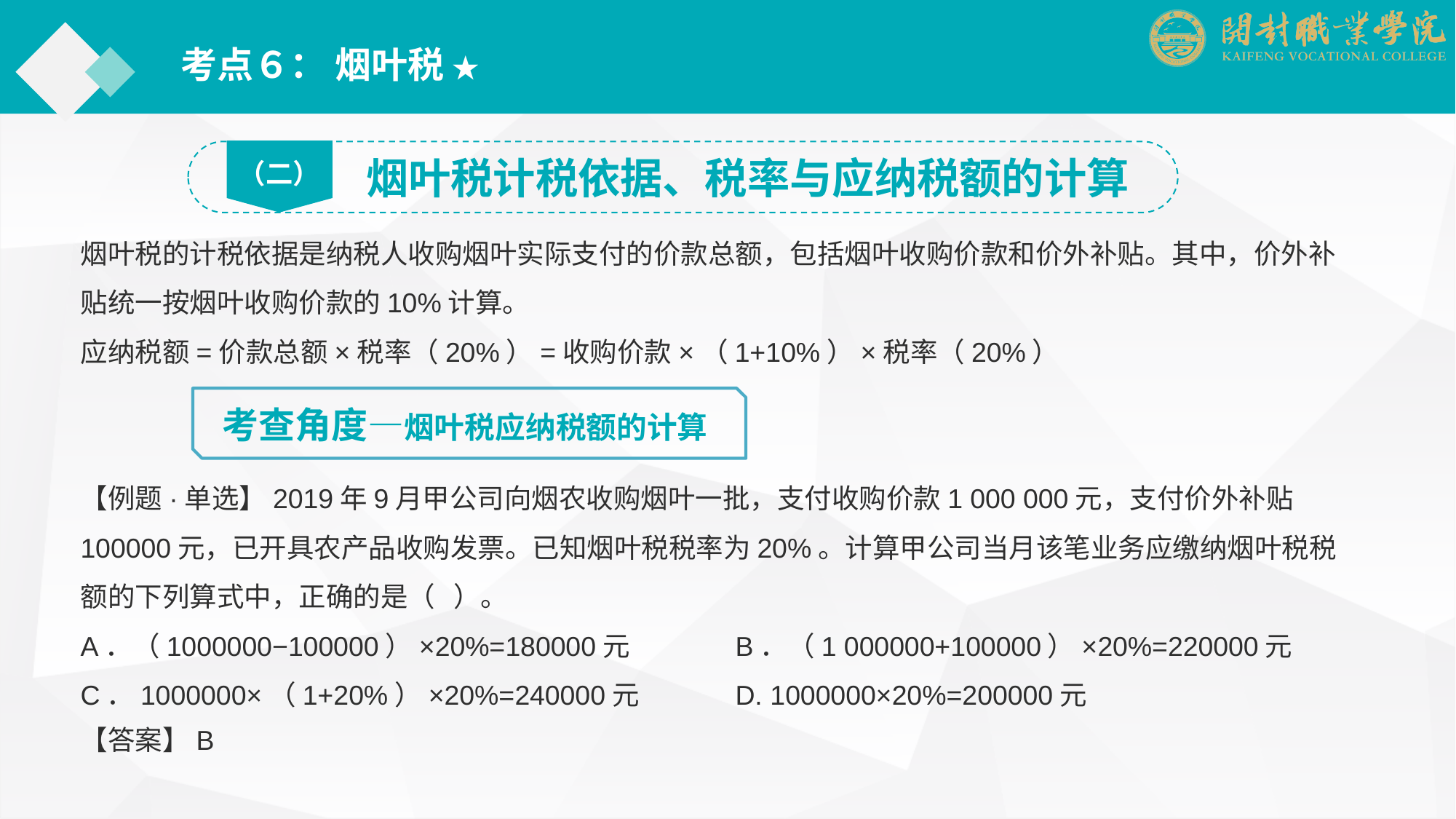

考点６： 烟叶税 ★
（二）

烟叶税计税依据、税率与应纳税额的计算
烟叶税的计税依据是纳税人收购烟叶实际支付的价款总额，包括烟叶收购价款和价外补贴。其中，价外补贴统一按烟叶收购价款的10%计算。
应纳税额=价款总额×税率（20%）=收购价款×（1+10%）×税率（20%）

考查角度—烟叶税应纳税额的计算
【例题·单选】2019年9月甲公司向烟农收购烟叶一批，支付收购价款1 000 000元，支付价外补贴100000元，已开具农产品收购发票。已知烟叶税税率为20%。计算甲公司当月该笔业务应缴纳烟叶税税额的下列算式中，正确的是（   ）。
A．（1000000−100000）×20%=180000元	B．（1 000000+100000）×20%=220000元
C．1000000×（1+20%）×20%=240000元　　　	D. 1000000×20%=200000元
【答案】B